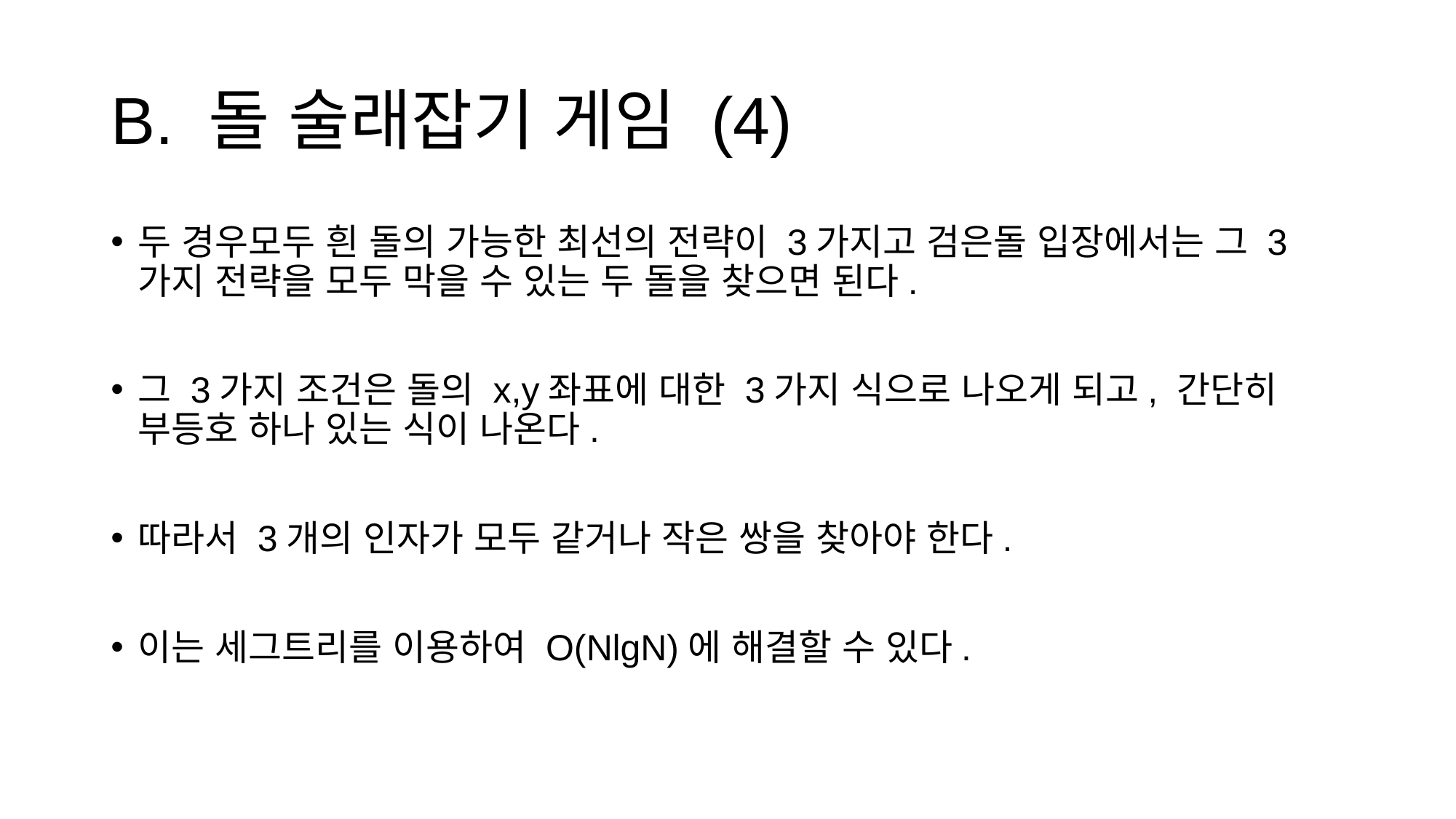

# B. 돌 술래잡기 게임 (4)
두 경우모두 흰 돌의 가능한 최선의 전략이 3가지고 검은돌 입장에서는 그 3가지 전략을 모두 막을 수 있는 두 돌을 찾으면 된다.

그 3가지 조건은 돌의 x,y좌표에 대한 3가지 식으로 나오게 되고, 간단히 부등호 하나 있는 식이 나온다.

따라서 3개의 인자가 모두 같거나 작은 쌍을 찾아야 한다.

이는 세그트리를 이용하여 O(NlgN)에 해결할 수 있다.